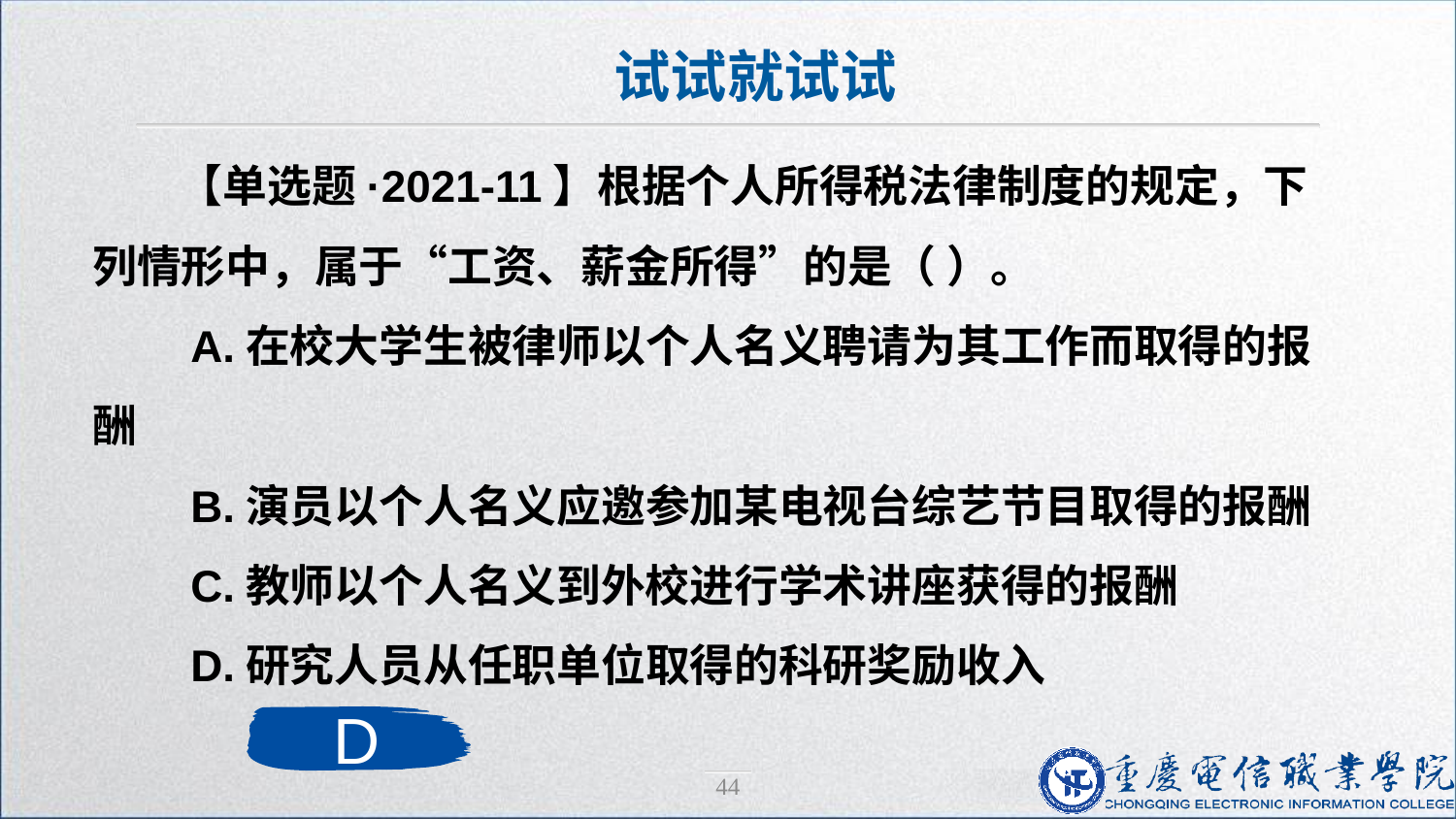

试试就试试
【单选题·2021-11】根据个人所得税法律制度的规定，下列情形中，属于“工资、薪金所得”的是（ ）。
 A.在校大学生被律师以个人名义聘请为其工作而取得的报酬
 B.演员以个人名义应邀参加某电视台综艺节目取得的报酬
 C.教师以个人名义到外校进行学术讲座获得的报酬
 D.研究人员从任职单位取得的科研奖励收入

D
44